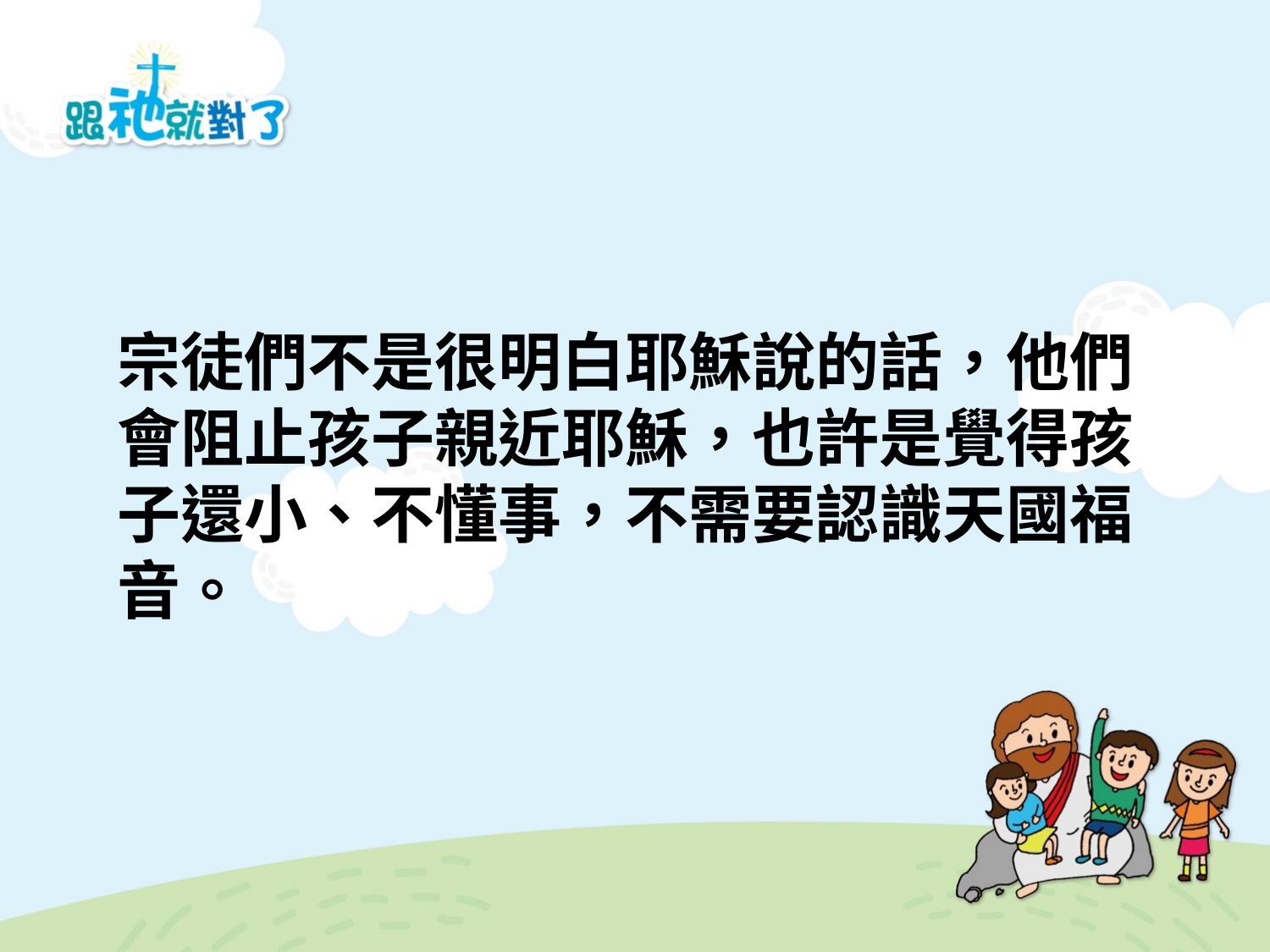

宗徒們不是很明白耶穌說的話，他們會阻止孩子親近耶穌，也許是覺得孩子還小、不懂事，不需要認識天國福音。